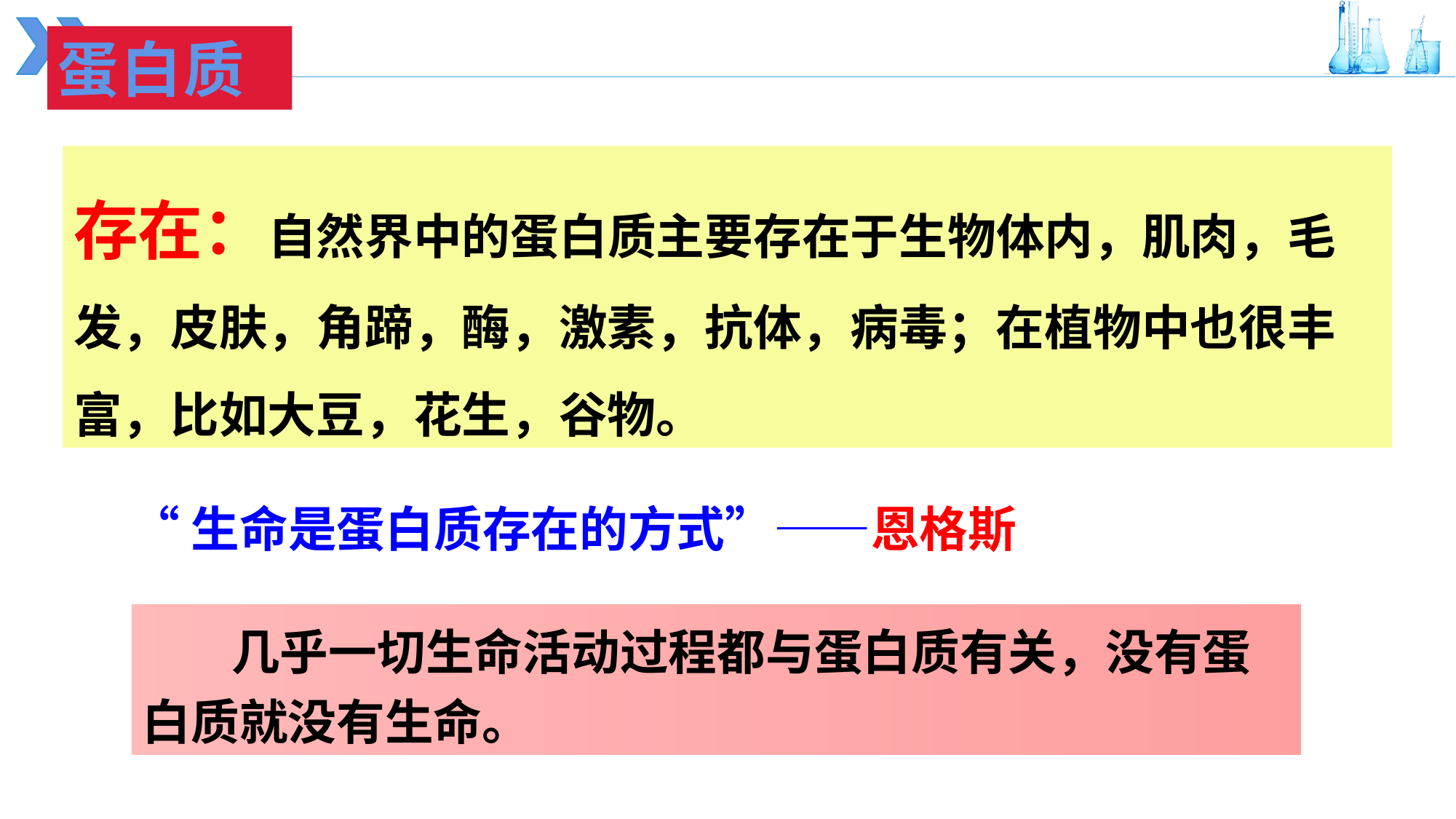

蛋白质
存在：自然界中的蛋白质主要存在于生物体内，肌肉，毛发，皮肤，角蹄，酶，激素，抗体，病毒；在植物中也很丰富，比如大豆，花生，谷物。
“生命是蛋白质存在的方式”——恩格斯
       几乎一切生命活动过程都与蛋白质有关，没有蛋白质就没有生命。